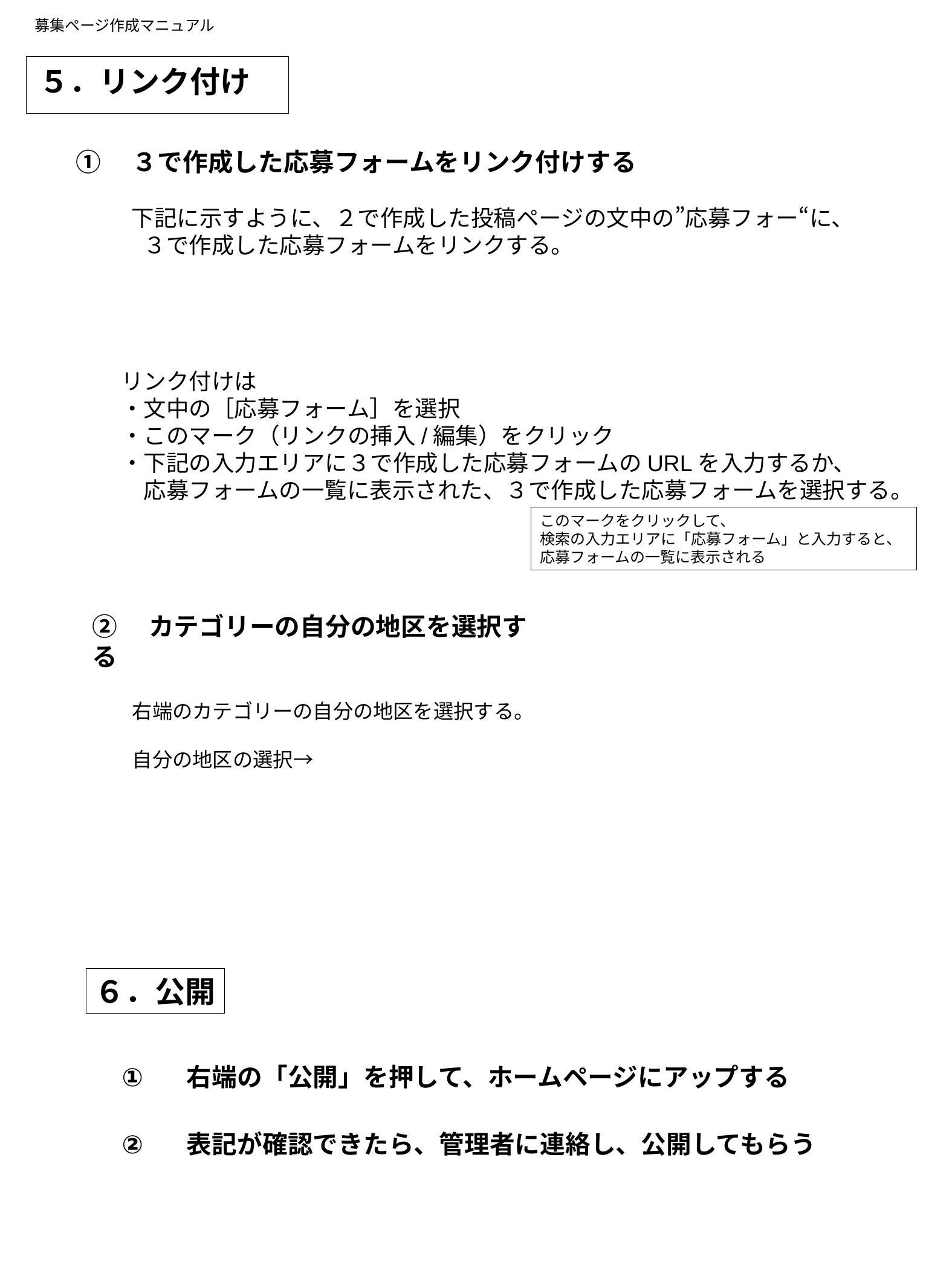

# 募集ページ作成マニュアル
５．リンク付け

①　３で作成した応募フォームをリンク付けする

 　　下記に示すように、２で作成した投稿ページの文中の”応募フォー“に、
　　　３で作成した応募フォームをリンクする。

　　リンク付けは
　　・文中の［応募フォーム］を選択
　　・このマーク（リンクの挿入/編集）をクリック
　　・下記の入力エリアに３で作成した応募フォームのURLを入力するか、
　　　応募フォームの一覧に表示された、３で作成した応募フォームを選択する。

このマークをクリックして、
検索の入力エリアに「応募フォーム」と入力すると、
応募フォームの一覧に表示される
②　カテゴリーの自分の地区を選択する

　　右端のカテゴリーの自分の地区を選択する。

　　自分の地区の選択→
６．公開

　右端の「公開」を押して、ホームページにアップする

　表記が確認できたら、管理者に連絡し、公開してもらう